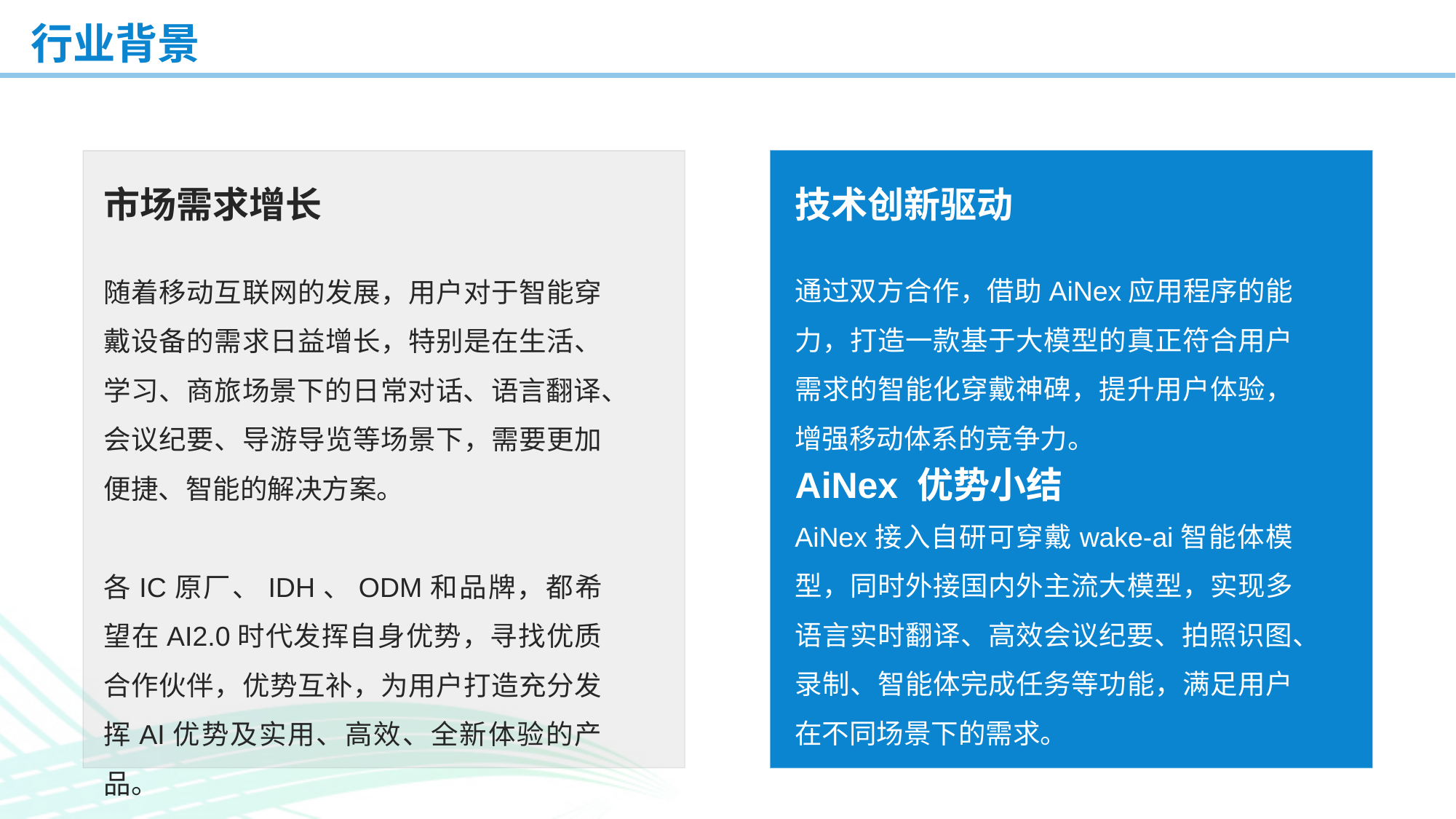

# 行业背景

市场需求增长
技术创新驱动
通过双方合作，借助AiNex应用程序的能力，打造一款基于大模型的真正符合用户需求的智能化穿戴神碑，提升用户体验，增强移动体系的竞争力。

AiNex接入自研可穿戴wake-ai智能体模型，同时外接国内外主流大模型，实现多语言实时翻译、高效会议纪要、拍照识图、录制、智能体完成任务等功能，满足用户在不同场景下的需求。
随着移动互联网的发展，用户对于智能穿戴设备的需求日益增长，特别是在生活、学习、商旅场景下的日常对话、语言翻译、会议纪要、导游导览等场景下，需要更加便捷、智能的解决方案。

各IC原厂、IDH、ODM和品牌，都希望在AI2.0时代发挥自身优势，寻找优质合作伙伴，优势互补，为用户打造充分发挥AI优势及实用、高效、全新体验的产品。
AiNex 优势小结